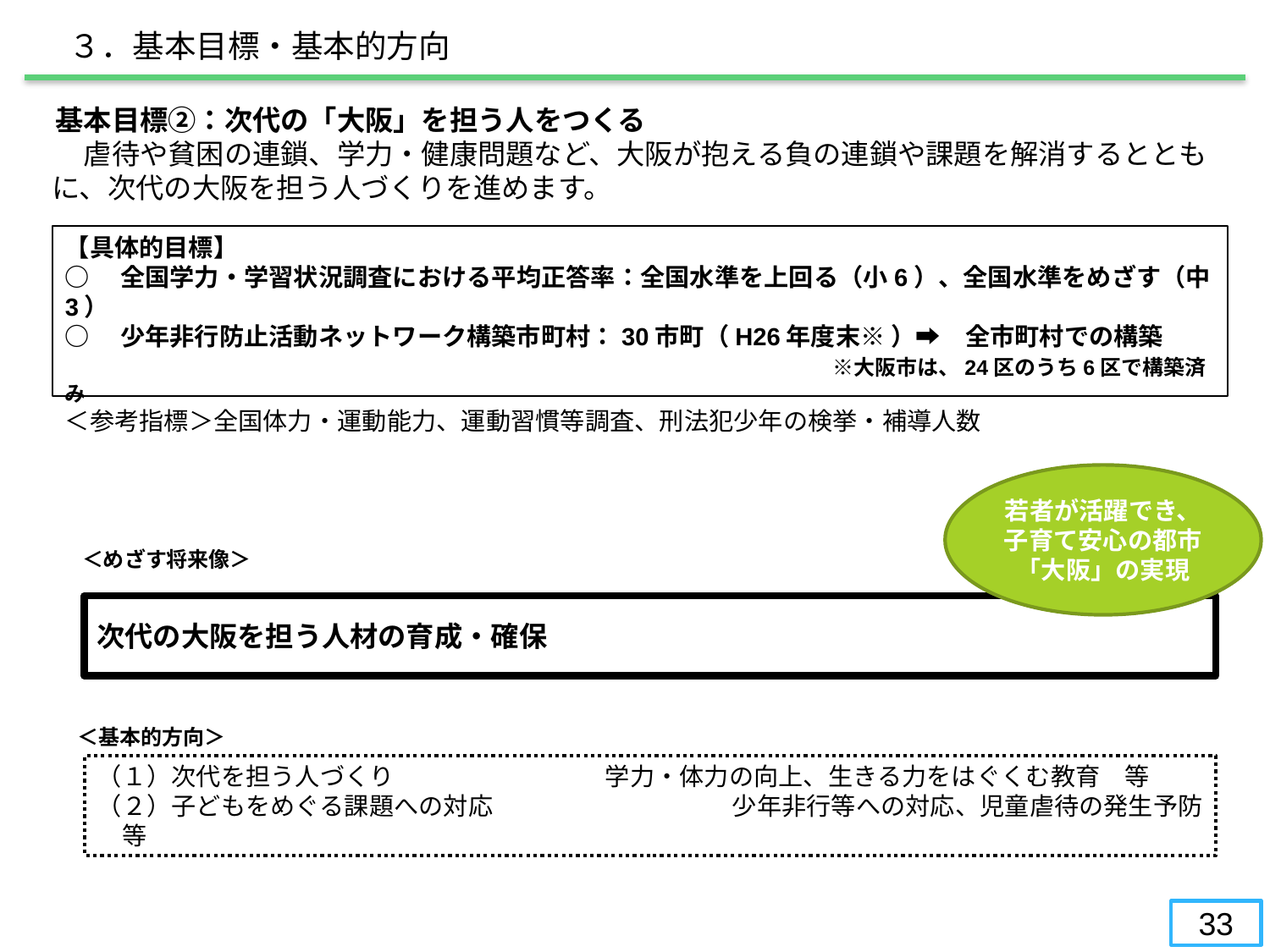

３．基本目標・基本的方向
　基本目標②：次代の「大阪」を担う人をつくる
　　虐待や貧困の連鎖、学力・健康問題など、大阪が抱える負の連鎖や課題を解消するとともに、次代の大阪を担う人づくりを進めます。
【具体的目標】
○　全国学力・学習状況調査における平均正答率：全国水準を上回る（小6）、全国水準をめざす（中3）
○　少年非行防止活動ネットワーク構築市町村：30市町（H26年度末※ ）➡　全市町村での構築
　　　　　　　　　　　　　　　　　　　　　　　　　　　　　　　※大阪市は、24区のうち6区で構築済み
＜参考指標＞全国体力・運動能力、運動習慣等調査、刑法犯少年の検挙・補導人数
若者が活躍でき、子育て安心の都市「大阪」の実現
＜めざす将来像＞
次代の大阪を担う人材の育成・確保
＜基本的方向＞
（１）次代を担う人づくり		学力・体力の向上、生きる力をはぐくむ教育　等
（２）子どもをめぐる課題への対応		少年非行等への対応、児童虐待の発生予防　等
33